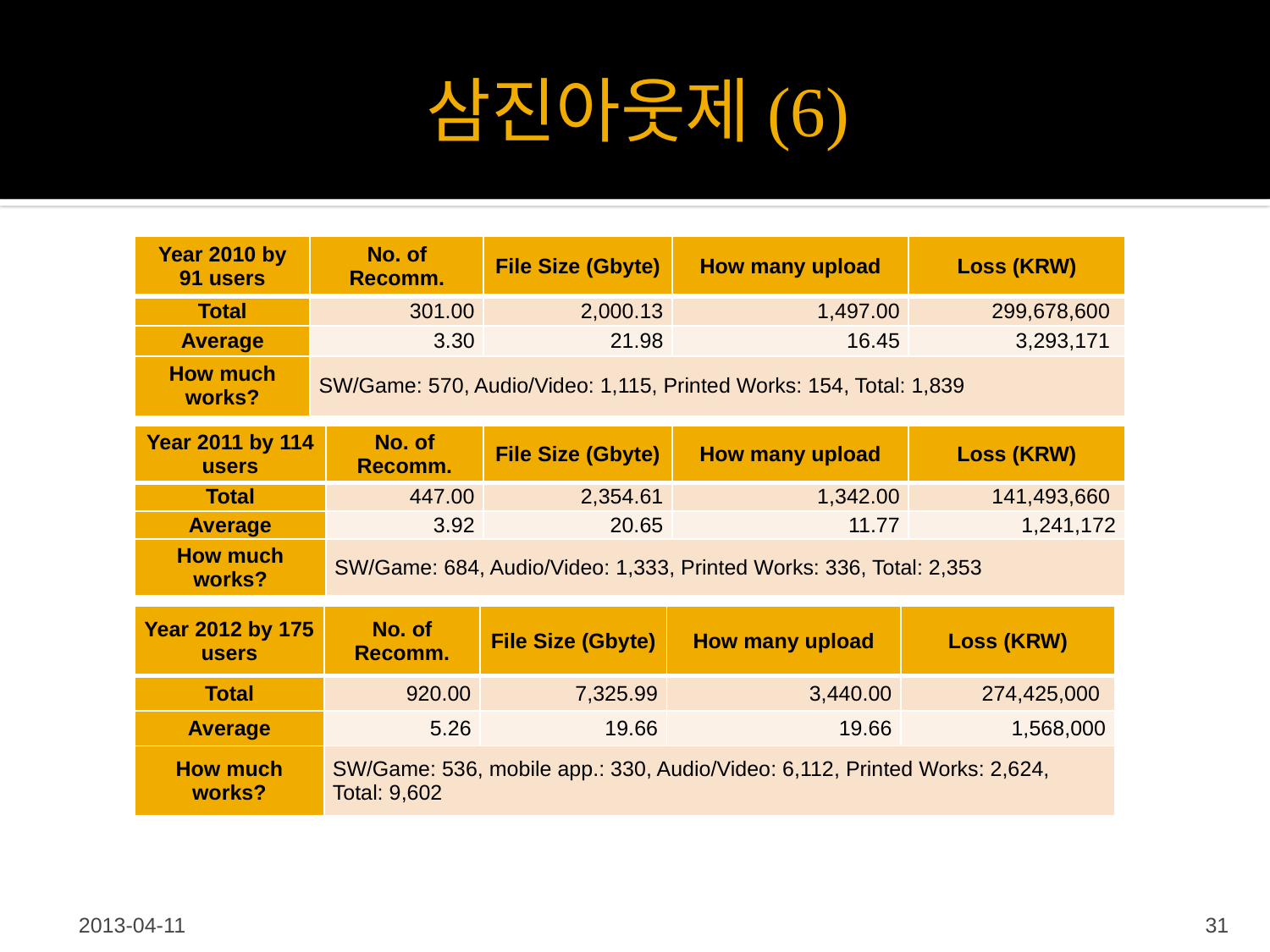

# 삼진아웃제(6)
| Year 2010 by 91 users | No. of Recomm. | File Size (Gbyte) | How many upload | Loss (KRW) |
| --- | --- | --- | --- | --- |
| Total | 301.00 | 2,000.13 | 1,497.00 | 299,678,600 |
| Average | 3.30 | 21.98 | 16.45 | 3,293,171 |
| How much works? | SW/Game: 570, Audio/Video: 1,115, Printed Works: 154, Total: 1,839 |  |  |  |
| Year 2011 by 114 users | No. of Recomm. | File Size (Gbyte) | How many upload | Loss (KRW) |
| --- | --- | --- | --- | --- |
| Total | 447.00 | 2,354.61 | 1,342.00 | 141,493,660 |
| Average | 3.92 | 20.65 | 11.77 | 1,241,172 |
| How much works? | SW/Game: 684, Audio/Video: 1,333, Printed Works: 336, Total: 2,353 |  |  |  |
| Year 2012 by 175 users | No. of Recomm. | File Size (Gbyte) | How many upload | Loss (KRW) |
| --- | --- | --- | --- | --- |
| Total | 920.00 | 7,325.99 | 3,440.00 | 274,425,000 |
| Average | 5.26 | 19.66 | 19.66 | 1,568,000 |
| How much works? | SW/Game: 536, mobile app.: 330, Audio/Video: 6,112, Printed Works: 2,624, Total: 9,602 |  |  |  |
2013-04-11
31